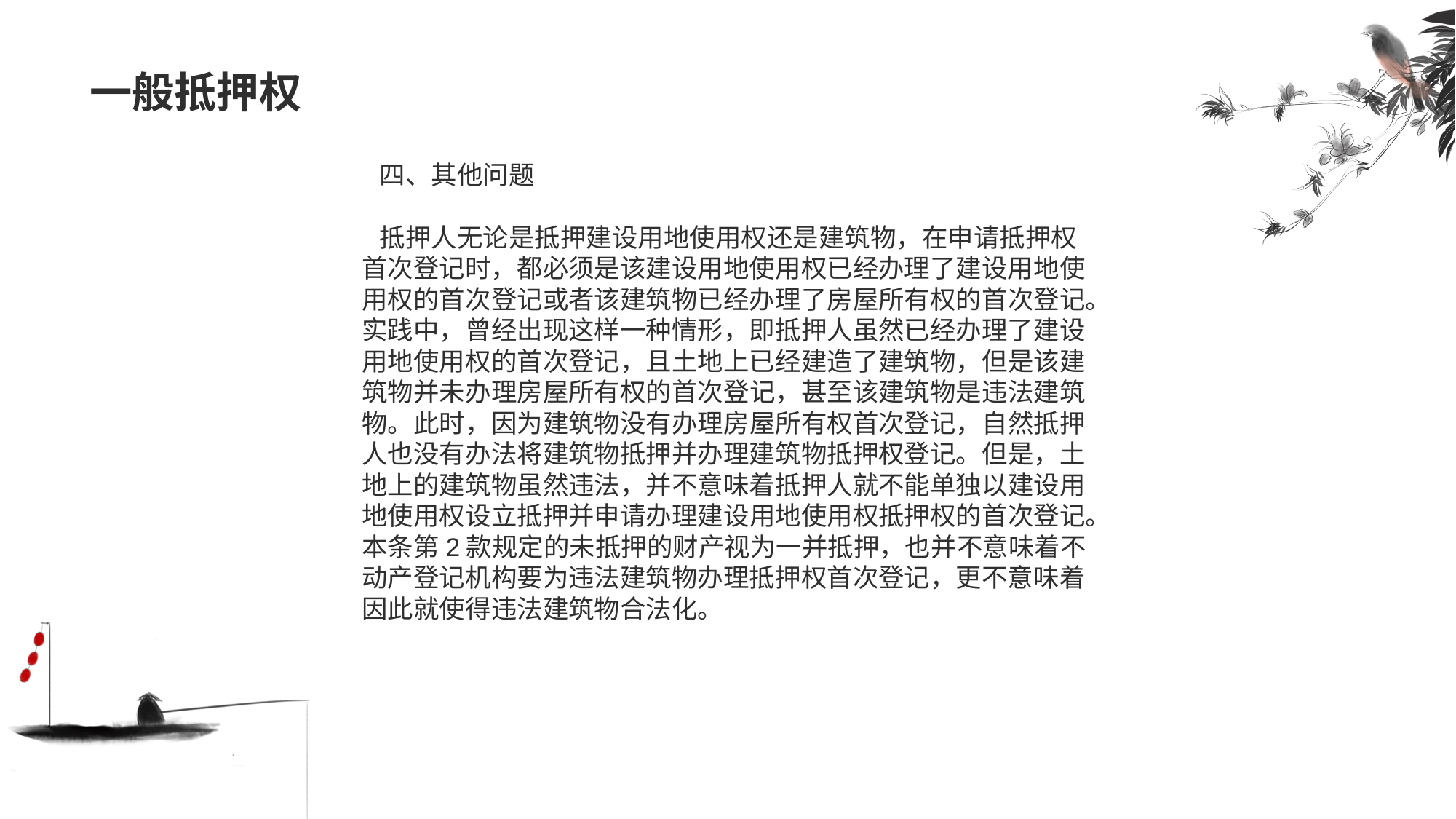

# 一般抵押权

  四、其他问题

  抵押人无论是抵押建设用地使用权还是建筑物，在申请抵押权首次登记时，都必须是该建设用地使用权已经办理了建设用地使用权的首次登记或者该建筑物已经办理了房屋所有权的首次登记。实践中，曾经出现这样一种情形，即抵押人虽然已经办理了建设用地使用权的首次登记，且土地上已经建造了建筑物，但是该建筑物并未办理房屋所有权的首次登记，甚至该建筑物是违法建筑物。此时，因为建筑物没有办理房屋所有权首次登记，自然抵押人也没有办法将建筑物抵押并办理建筑物抵押权登记。但是，土地上的建筑物虽然违法，并不意味着抵押人就不能单独以建设用地使用权设立抵押并申请办理建设用地使用权抵押权的首次登记。本条第2款规定的未抵押的财产视为一并抵押，也并不意味着不动产登记机构要为违法建筑物办理抵押权首次登记，更不意味着因此就使得违法建筑物合法化。
88